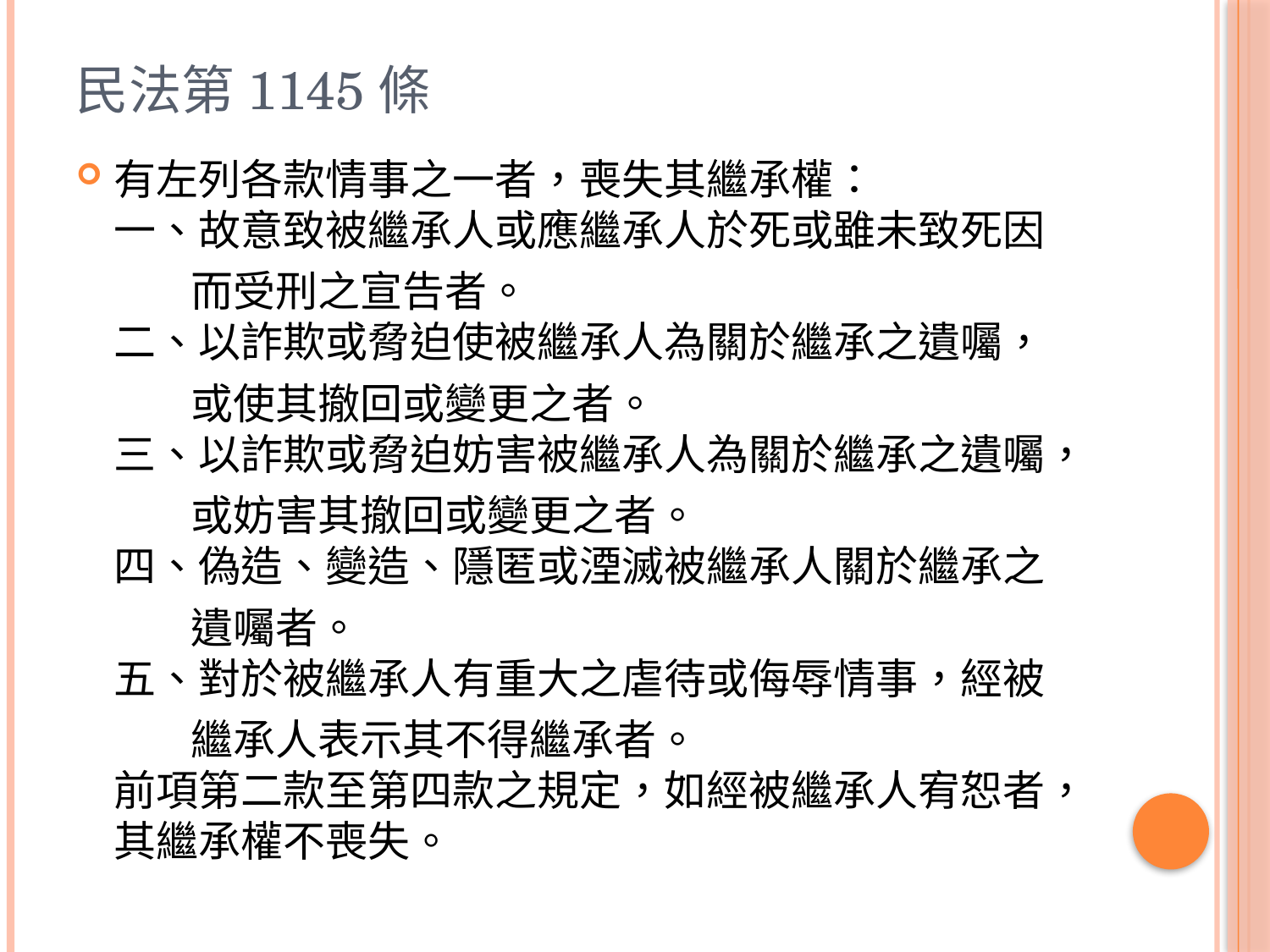

# 民法第1145條
有左列各款情事之一者，喪失其繼承權：
一、故意致被繼承人或應繼承人於死或雖未致死因
           而受刑之宣告者。
二、以詐欺或脅迫使被繼承人為關於繼承之遺囑，
           或使其撤回或變更之者。
三、以詐欺或脅迫妨害被繼承人為關於繼承之遺囑，
           或妨害其撤回或變更之者。
四、偽造、變造、隱匿或湮滅被繼承人關於繼承之
           遺囑者。
五、對於被繼承人有重大之虐待或侮辱情事，經被
           繼承人表示其不得繼承者。
前項第二款至第四款之規定，如經被繼承人宥恕者，其繼承權不喪失。